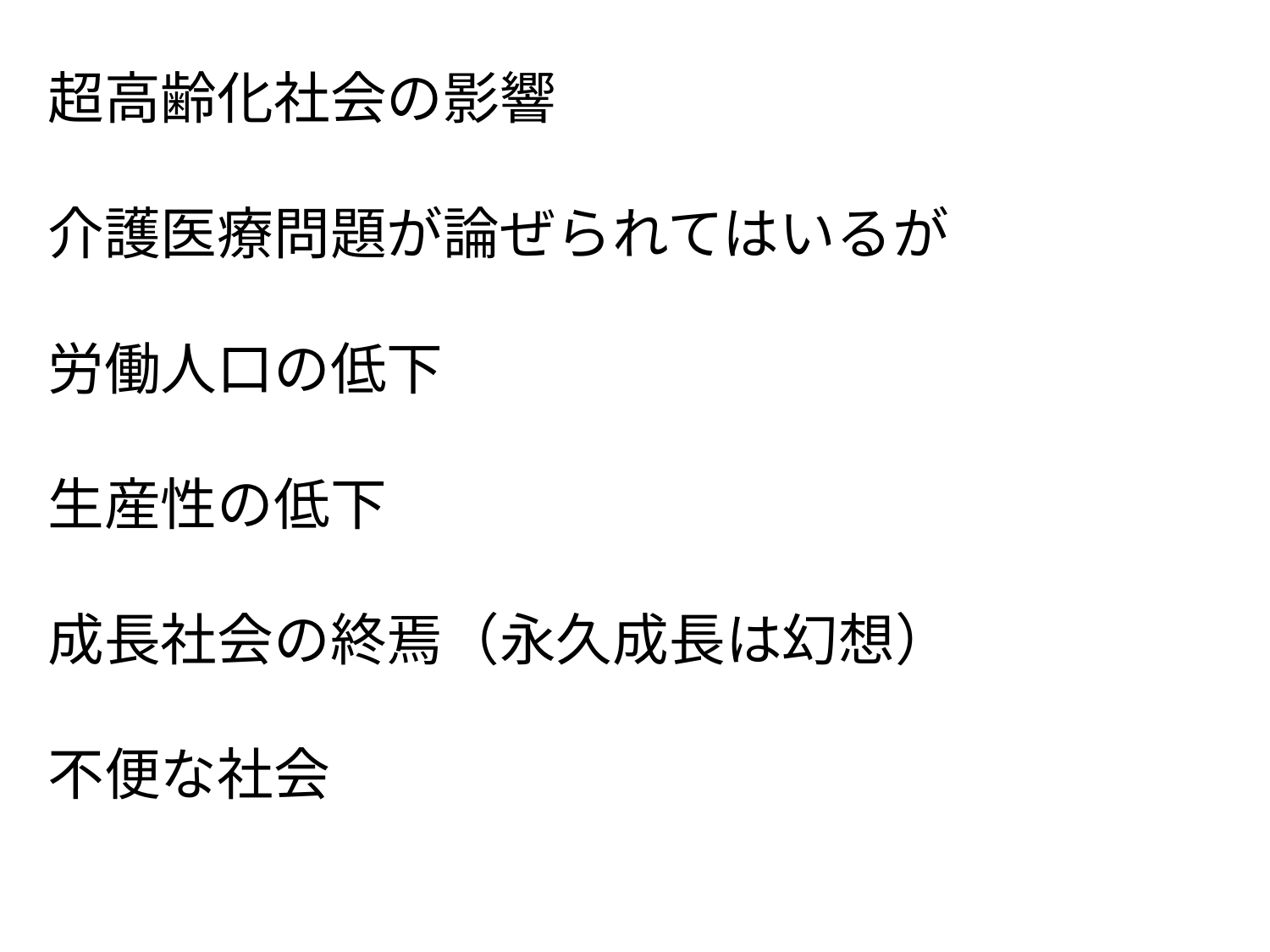

超高齢化社会の影響

介護医療問題が論ぜられてはいるが

労働人口の低下

生産性の低下

成長社会の終焉（永久成長は幻想）

不便な社会